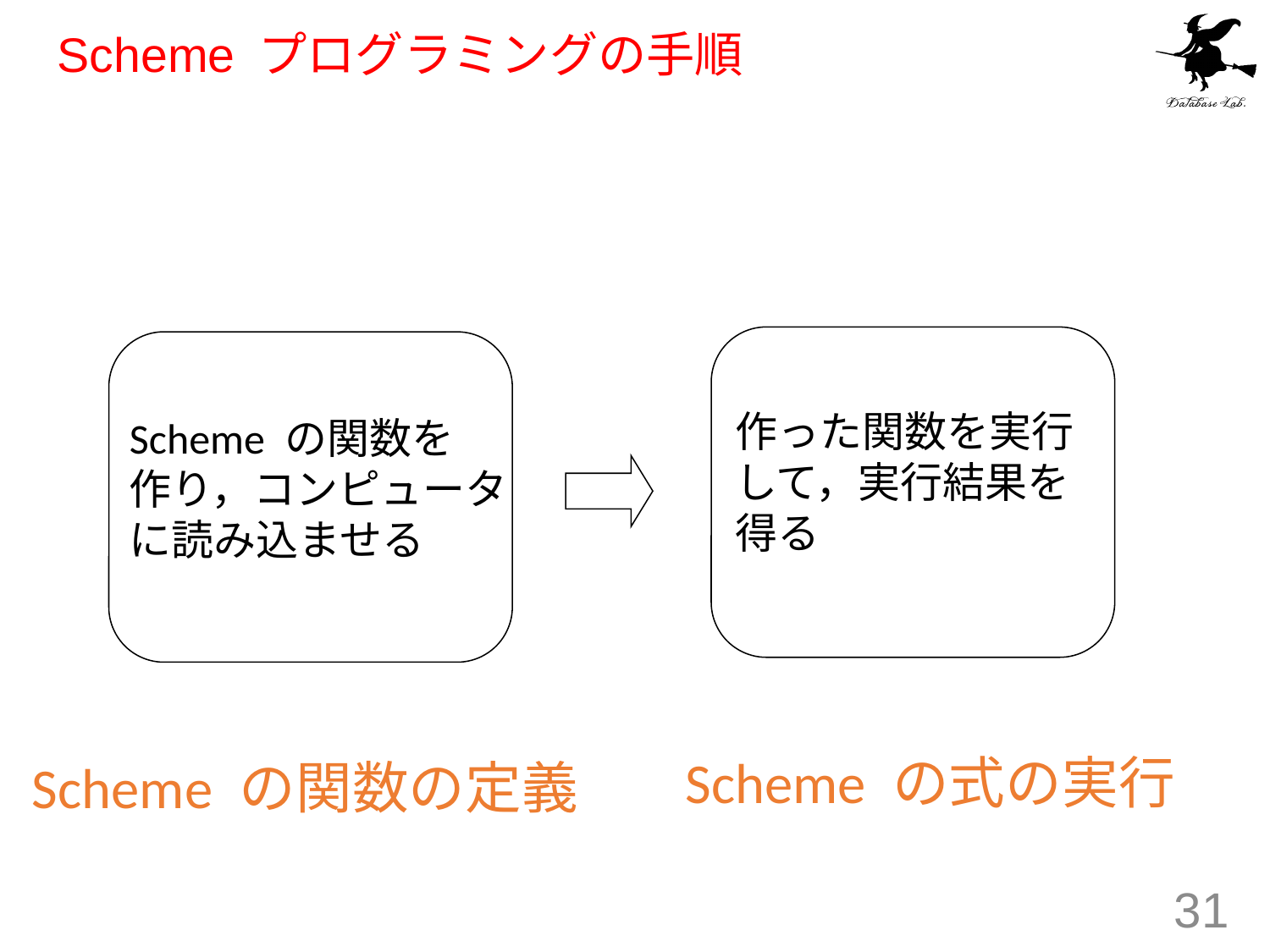

# Scheme プログラミングの手順

作った関数を実行
して，実行結果を
得る
Scheme の関数を
作り，コンピュータ
に読み込ませる

Scheme の式の実行
Scheme の関数の定義
31